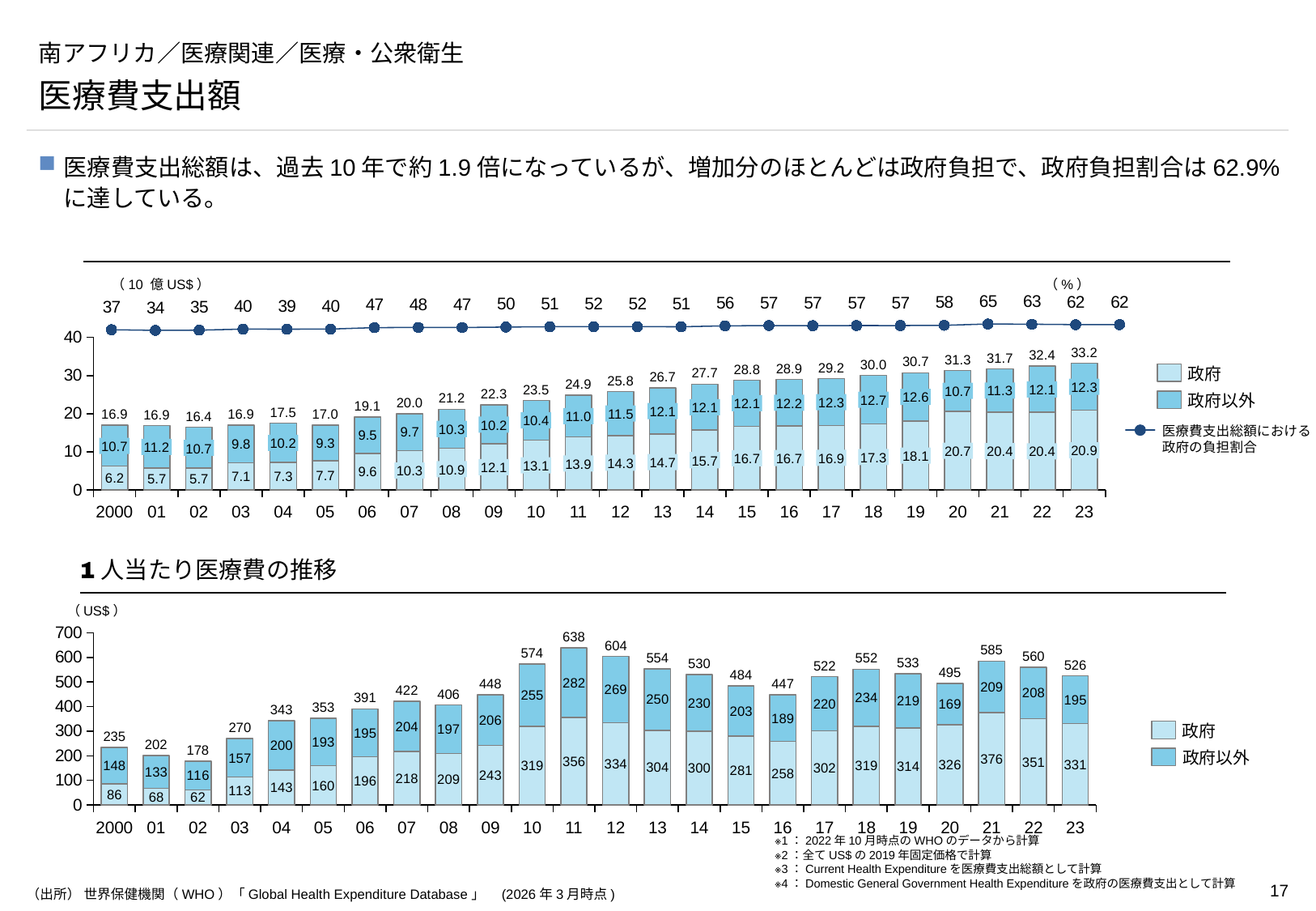

# 南アフリカ／医療関連／医療・公衆衛生
医療費支出額
医療費支出総額は、過去10年で約1.9倍になっているが、増加分のほとんどは政府負担で、政府負担割合は62.9%に達している。

### Chart

| Category |  |
|---|---|
（10 億US$）
（%）

### Chart

| Category |  |  |
|---|---|---|
33.2
32.4
31.7
31.3
30.7
30.0
29.2
28.9
28.8
政府

27.7
26.7
25.8
24.9
12.3
23.5
12.1
11.3
10.7
22.3
12.6
21.2
政府以外

12.7
12.3
20.0
12.2
12.1
19.1
12.1
12.1
17.5
11.5
16.9
16.9
17.0
16.9
16.4
11.0
10.4
10.2
10.3
医療費支出総額における
政府の負担割合

10.2
10.7
11.2
10.7
20.9
20.7
20.4
20.4
18.1
17.3
16.9
16.7
16.7
15.7
14.7
14.3
13.9
13.1
12.1
10.9
10.3
2000
01
02
03
04
05
06
07
08
09
10
11
12
13
14
15
16
17
18
19
20
21
22
23
1人当たり医療費の推移
（US$）

### Chart

| Category |  |  |
|---|---|---|
638
604
585
574
560
554
552
533
530
526
522
495
484
448
447
422
406
391
353
343
270
政府

235
202
178
政府以外

2000
01
02
03
04
05
06
07
08
09
10
11
12
13
14
15
16
17
18
19
20
21
22
23
※1：2022年10月時点のWHOのデータから計算
※2：全てUS$の2019年固定価格で計算
※3：Current Health Expenditureを医療費支出総額として計算
※4：Domestic General Government Health Expenditureを政府の医療費支出として計算
（出所） 世界保健機関（WHO）「Global Health Expenditure Database」　(2026年3月時点)